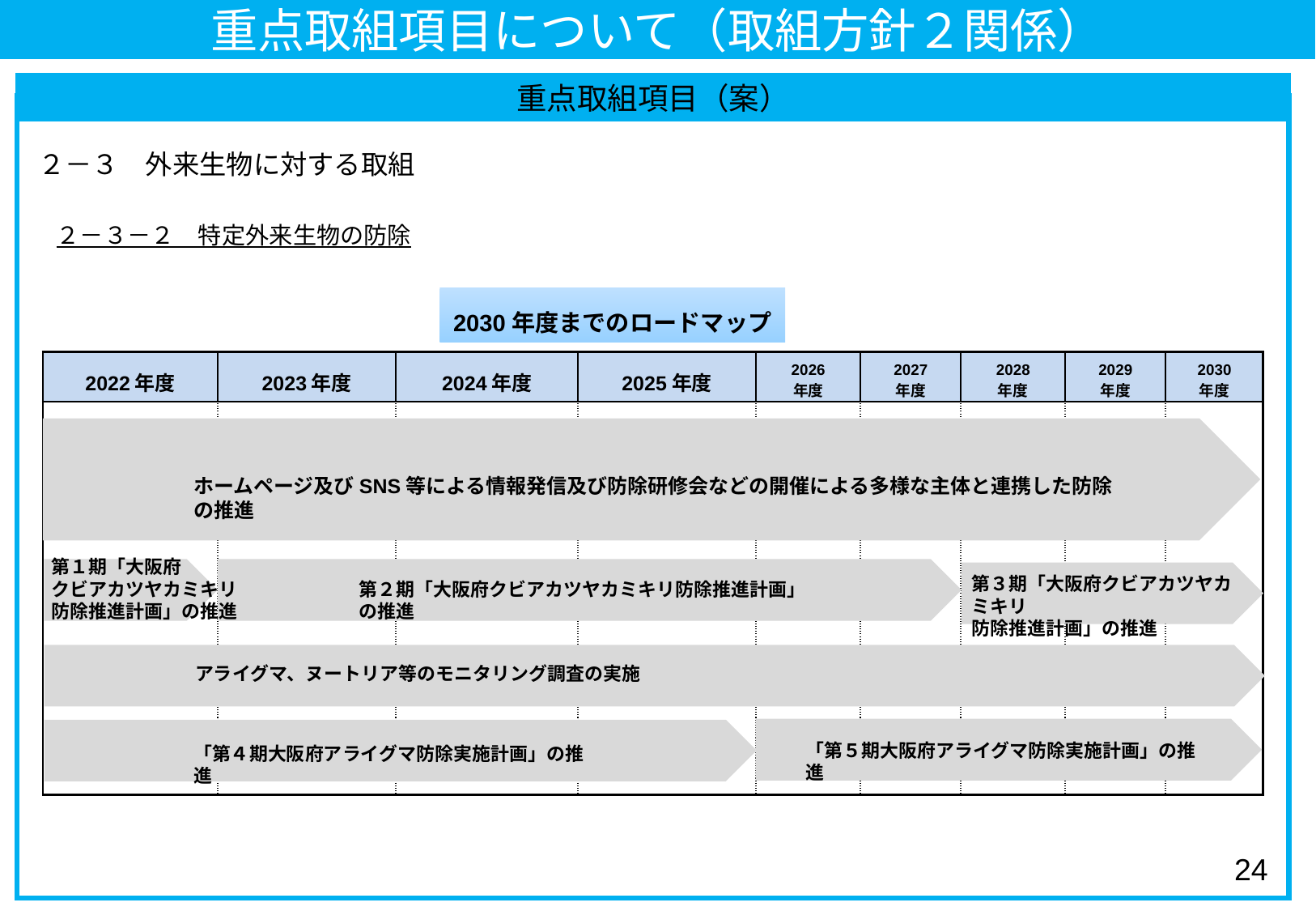

重点取組項目について（取組方針２関係）
重点取組項目（案）

２－３　外来生物に対する取組
２－３－２　特定外来生物の防除
2030年度までのロードマップ
| 2022年度 | 2023年度 | 2024年度 | 2025年度 | 2026 年度 | 2027 年度 | 2028 年度 | 2029 年度 | 2030 年度 |
| --- | --- | --- | --- | --- | --- | --- | --- | --- |
|  |  |  |  |  |  |  |  |  |

ホームページ及びSNS等による情報発信及び防除研修会などの開催による多様な主体と連携した防除の推進

第１期「大阪府
クビアカツヤカミキリ
防除推進計画」の推進

第３期「大阪府クビアカツヤカミキリ
防除推進計画」の推進
第２期「大阪府クビアカツヤカミキリ防除推進計画」の推進

アライグマ、ヌートリア等のモニタリング調査の実施

「第５期大阪府アライグマ防除実施計画」の推進
「第４期大阪府アライグマ防除実施計画」の推進
24